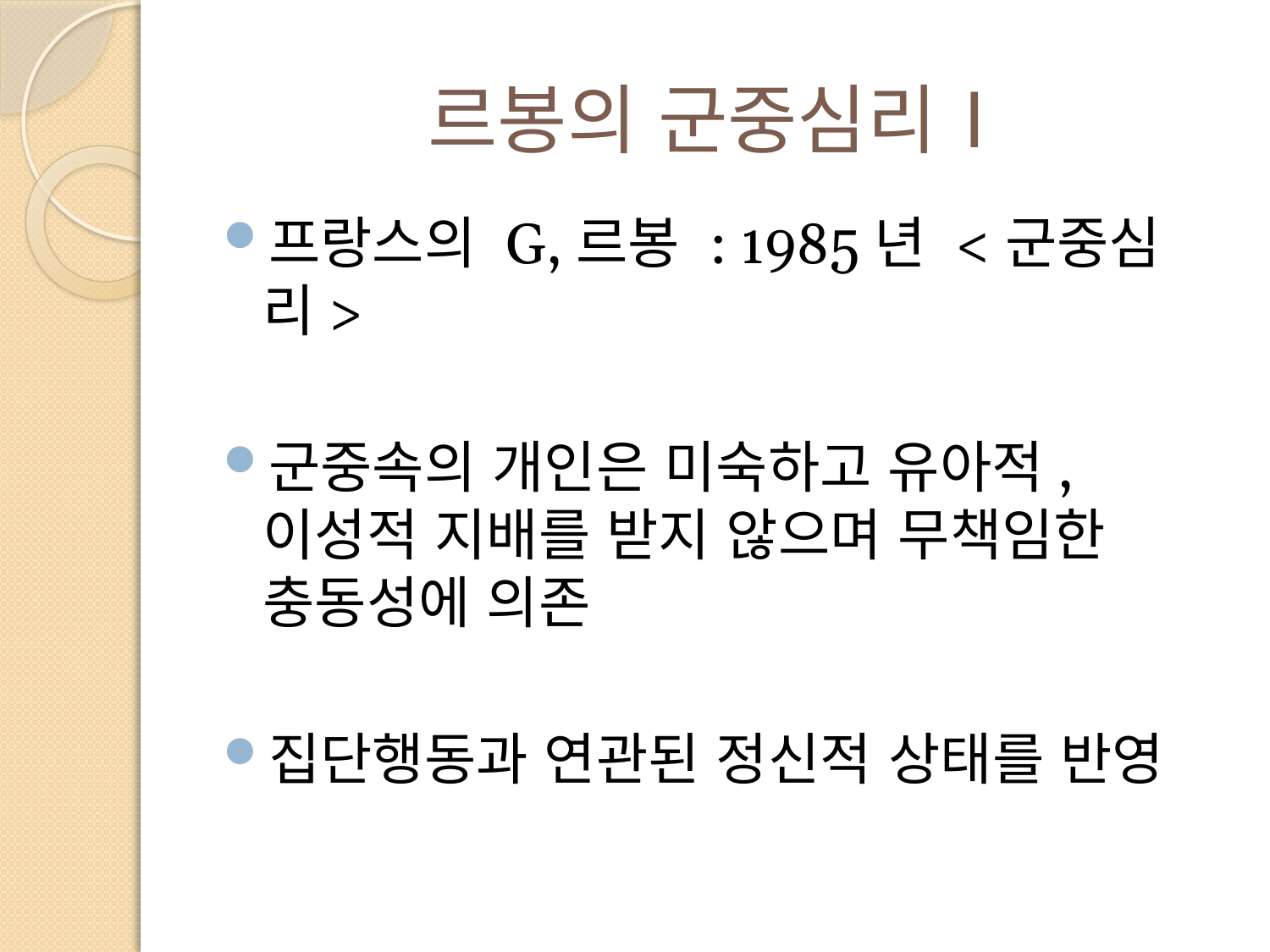

# 르봉의 군중심리Ⅰ
프랑스의 G,르봉 : 1985년 <군중심리>

군중속의 개인은 미숙하고 유아적, 이성적 지배를 받지 않으며 무책임한 충동성에 의존

집단행동과 연관된 정신적 상태를 반영